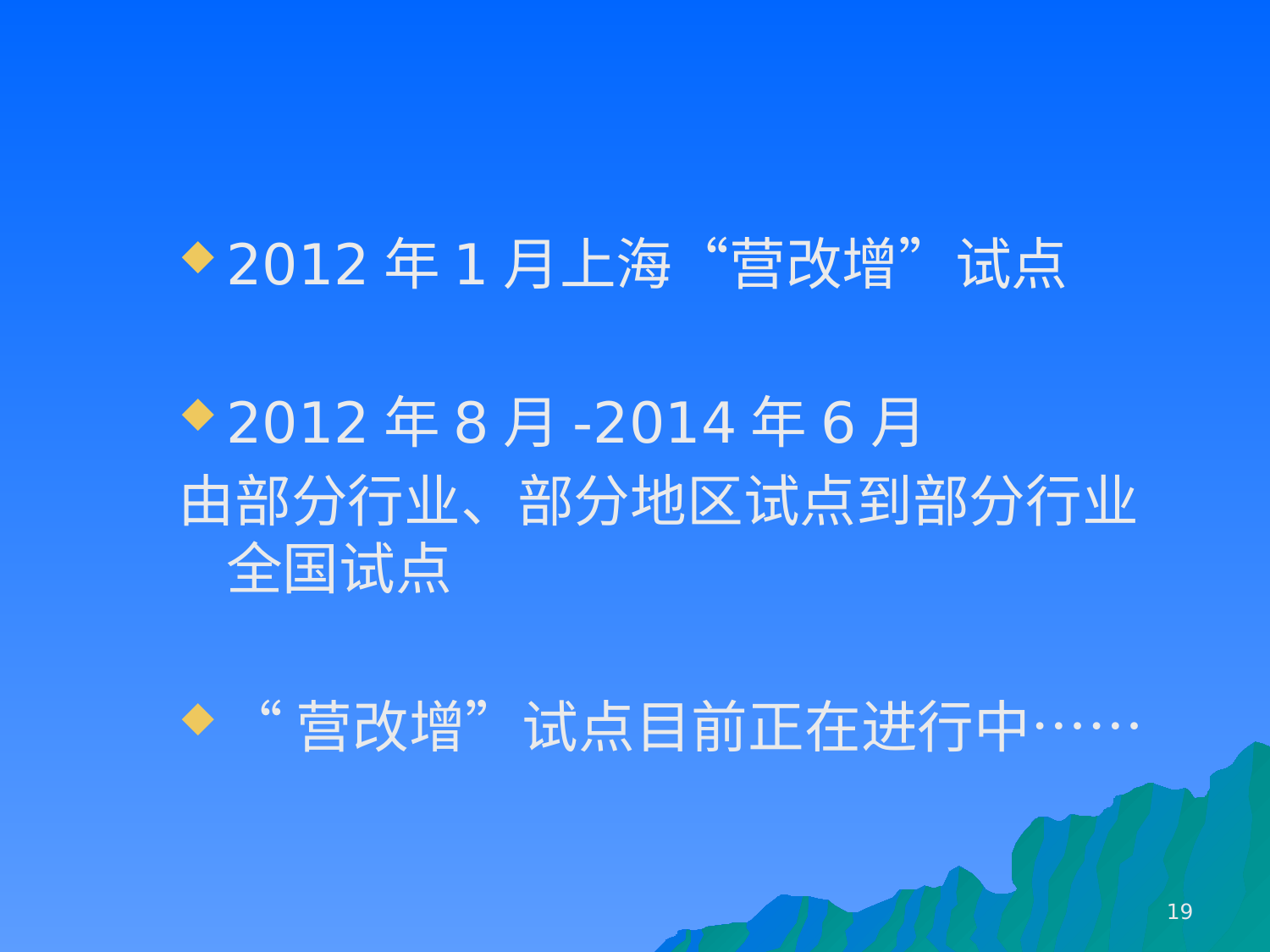

#
2012年1月上海“营改增”试点

2012年8月-2014年6月
由部分行业、部分地区试点到部分行业全国试点

“营改增”试点目前正在进行中……
19